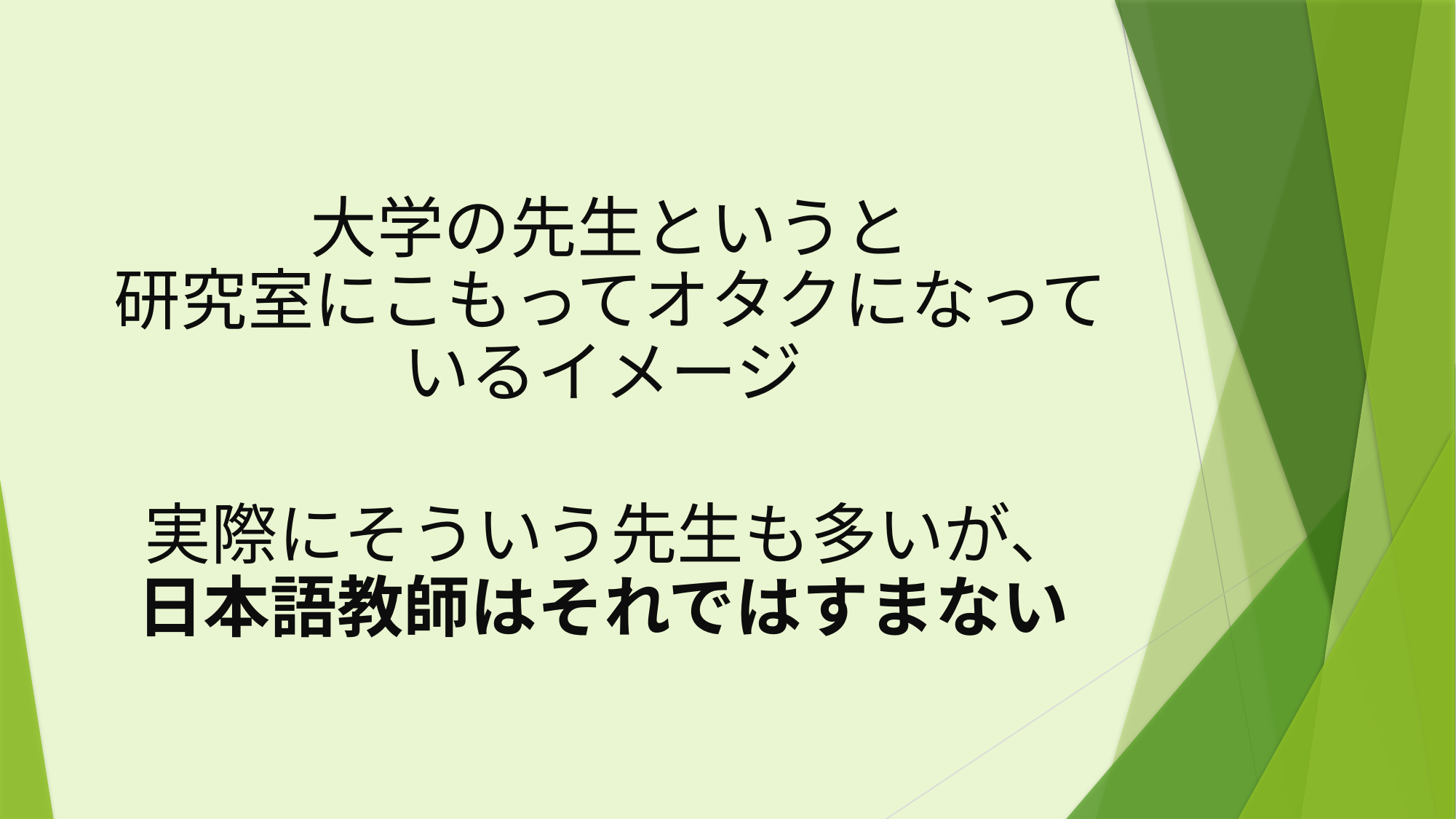

大学の先生というと
研究室にこもってオタクになっているイメージ

実際にそういう先生も多いが、
日本語教師はそれではすまない